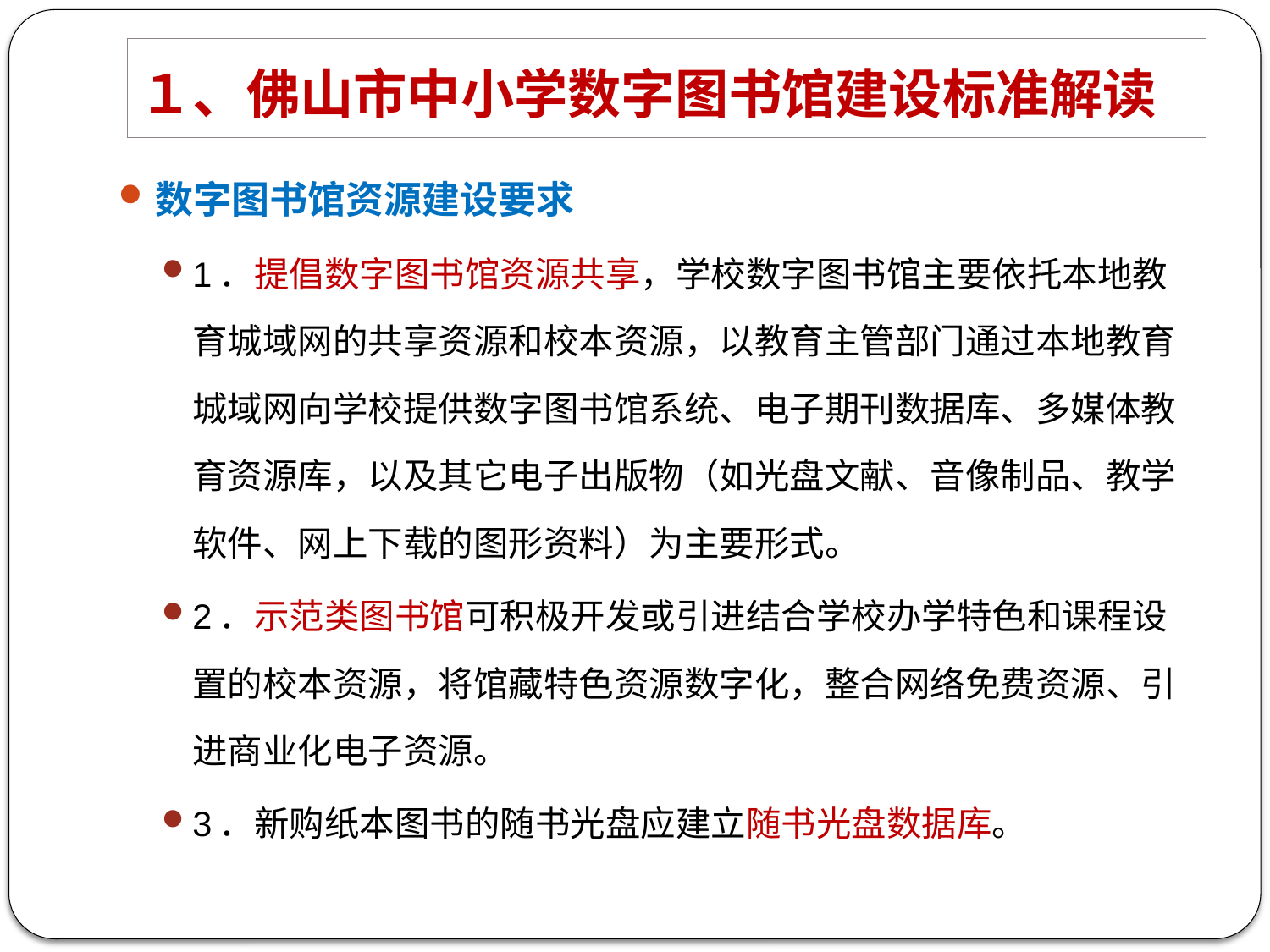

# １、佛山市中小学数字图书馆建设标准解读
数字图书馆资源建设要求
1．提倡数字图书馆资源共享，学校数字图书馆主要依托本地教育城域网的共享资源和校本资源，以教育主管部门通过本地教育城域网向学校提供数字图书馆系统、电子期刊数据库、多媒体教育资源库，以及其它电子出版物（如光盘文献、音像制品、教学软件、网上下载的图形资料）为主要形式。
2．示范类图书馆可积极开发或引进结合学校办学特色和课程设置的校本资源，将馆藏特色资源数字化，整合网络免费资源、引进商业化电子资源。
3．新购纸本图书的随书光盘应建立随书光盘数据库。